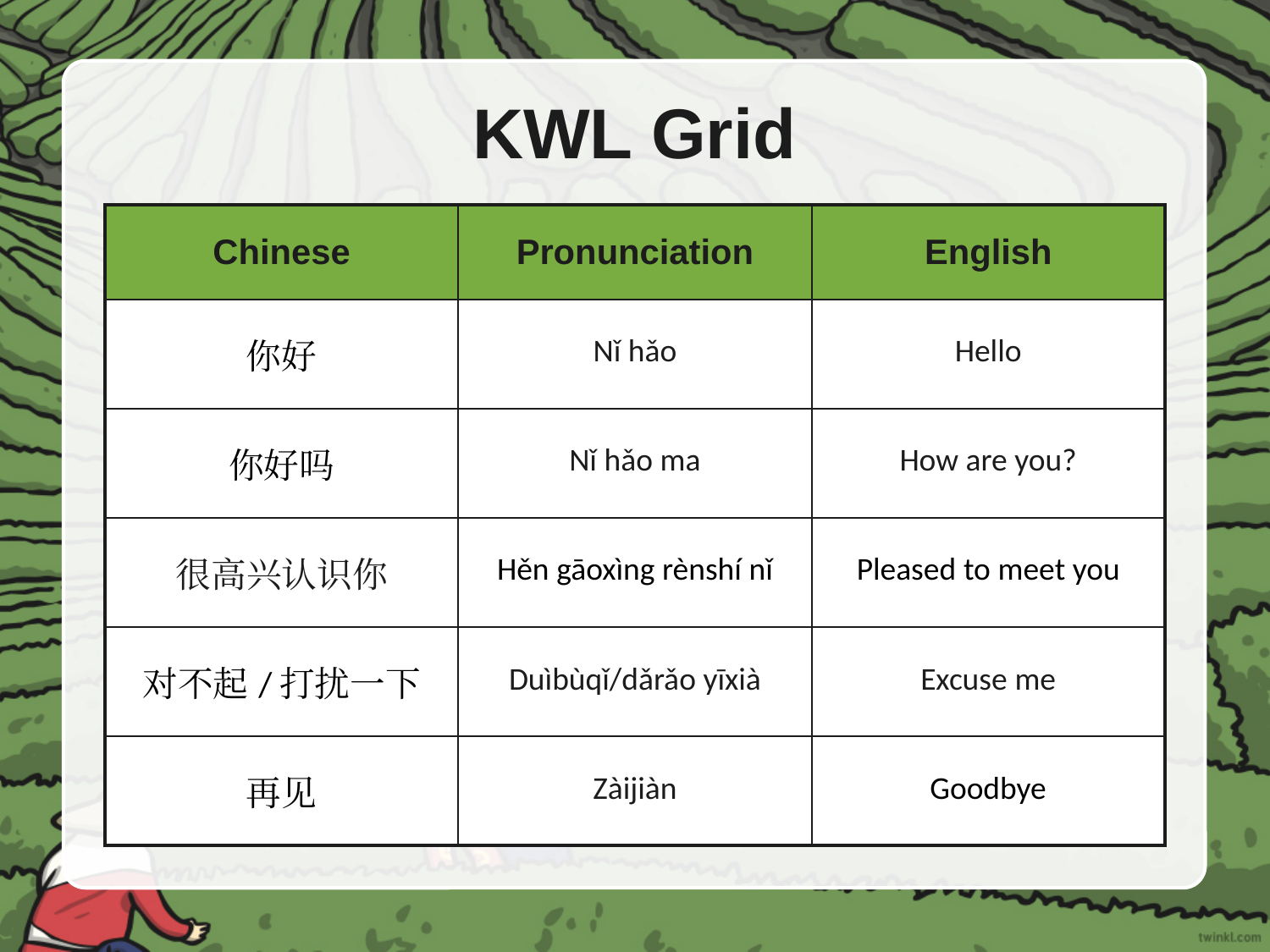

# KWL Grid
| Chinese | Pronunciation | English |
| --- | --- | --- |
| 你好 | Nǐ hǎo | Hello |
| 你好吗 | Nǐ hǎo ma | How are you? |
| 很高兴认识你 | Hěn gāoxìng rènshí nǐ | Pleased to meet you |
| 对不起/打扰一下 | Duìbùqǐ/dǎrǎo yīxià | Excuse me |
| 再见 | Zàijiàn | Goodbye |